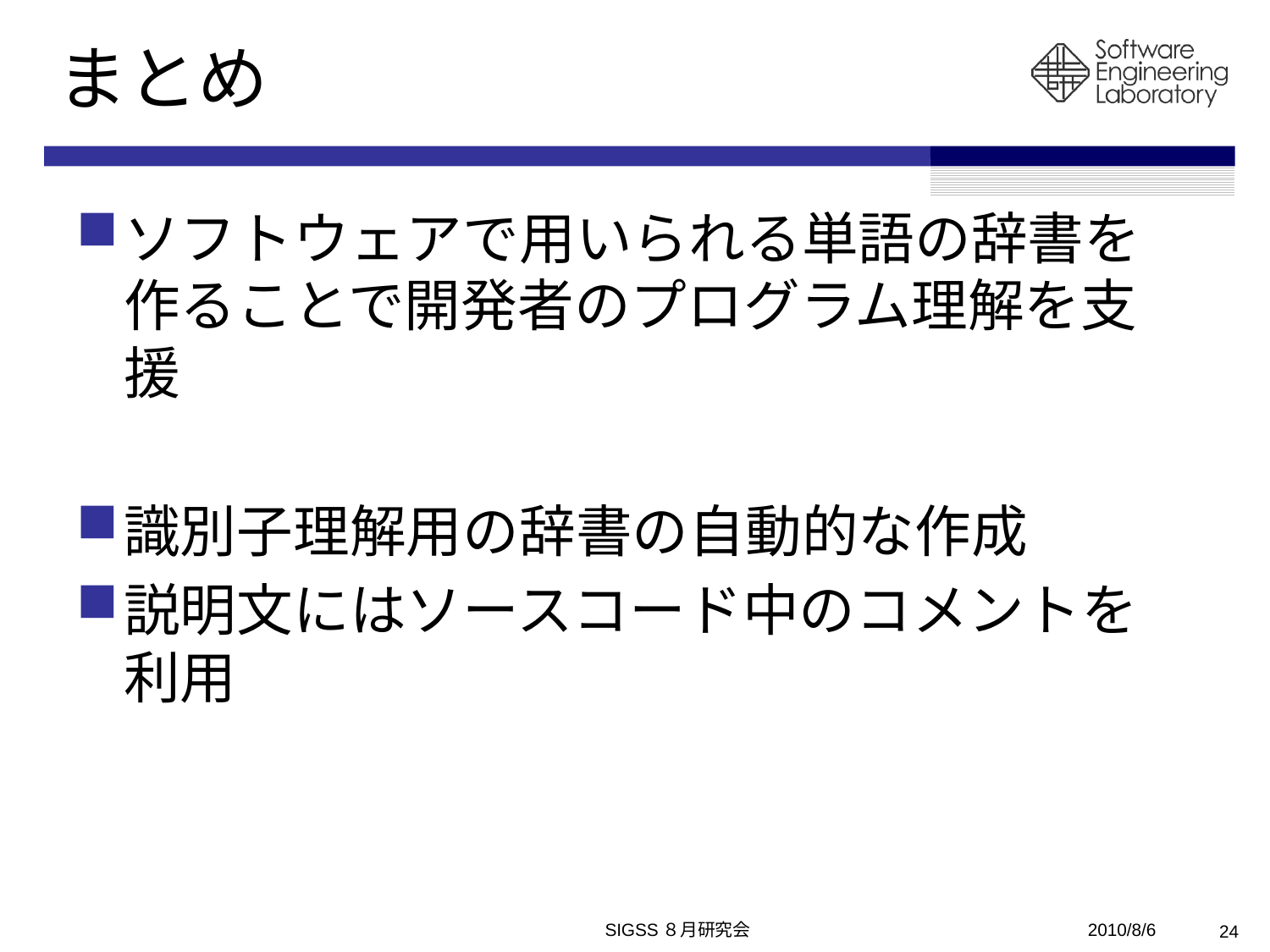

# まとめ
ソフトウェアで用いられる単語の辞書を作ることで開発者のプログラム理解を支援

識別子理解用の辞書の自動的な作成
説明文にはソースコード中のコメントを利用

SIGSS８月研究会
2010/8/6
24